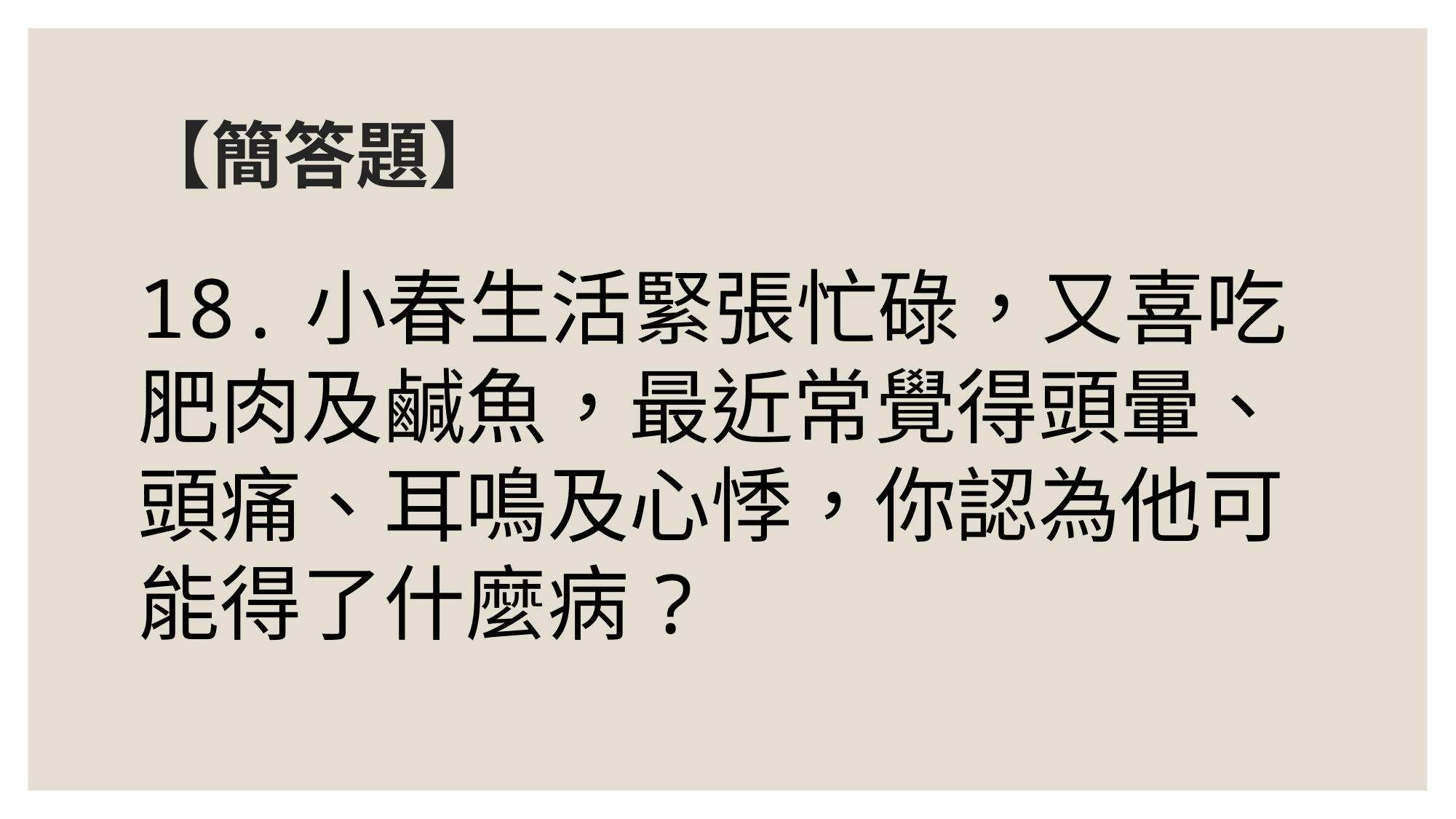

# 【簡答題】
18.小春生活緊張忙碌，又喜吃肥肉及鹹魚，最近常覺得頭暈、頭痛、耳鳴及心悸，你認為他可能得了什麼病?